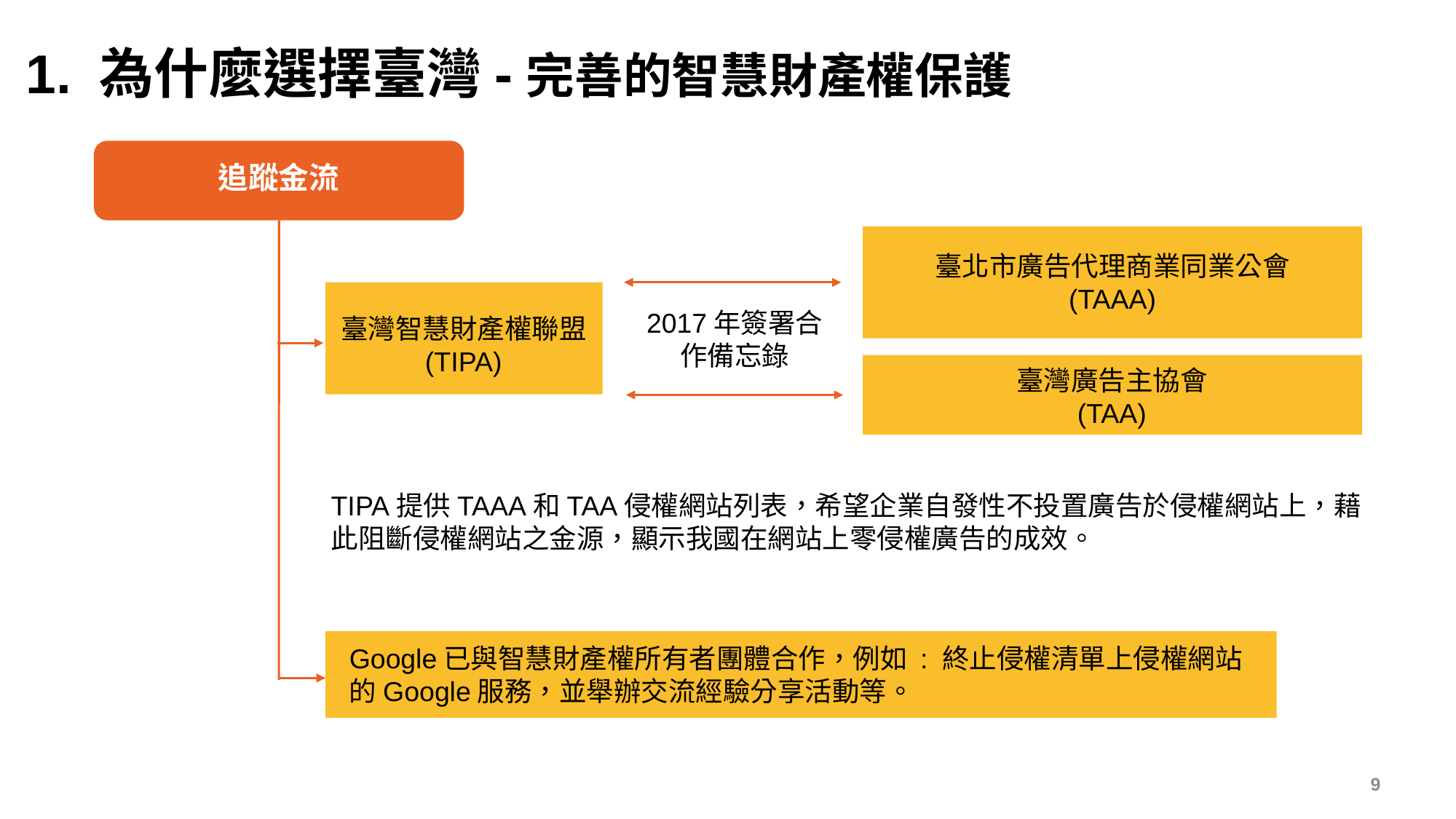

1. 為什麼選擇臺灣-完善的智慧財產權保護

追蹤金流

臺北市廣告代理商業同業公會
(TAAA)

2017年簽署合作備忘錄
臺灣智慧財產權聯盟
(TIPA)

臺灣廣告主協會
(TAA)
TIPA提供TAAA和TAA侵權網站列表，希望企業自發性不投置廣告於侵權網站上，藉此阻斷侵權網站之金源，顯示我國在網站上零侵權廣告的成效。

Google已與智慧財產權所有者團體合作，例如 : 終止侵權清單上侵權網站的Google服務，並舉辦交流經驗分享活動等。
9